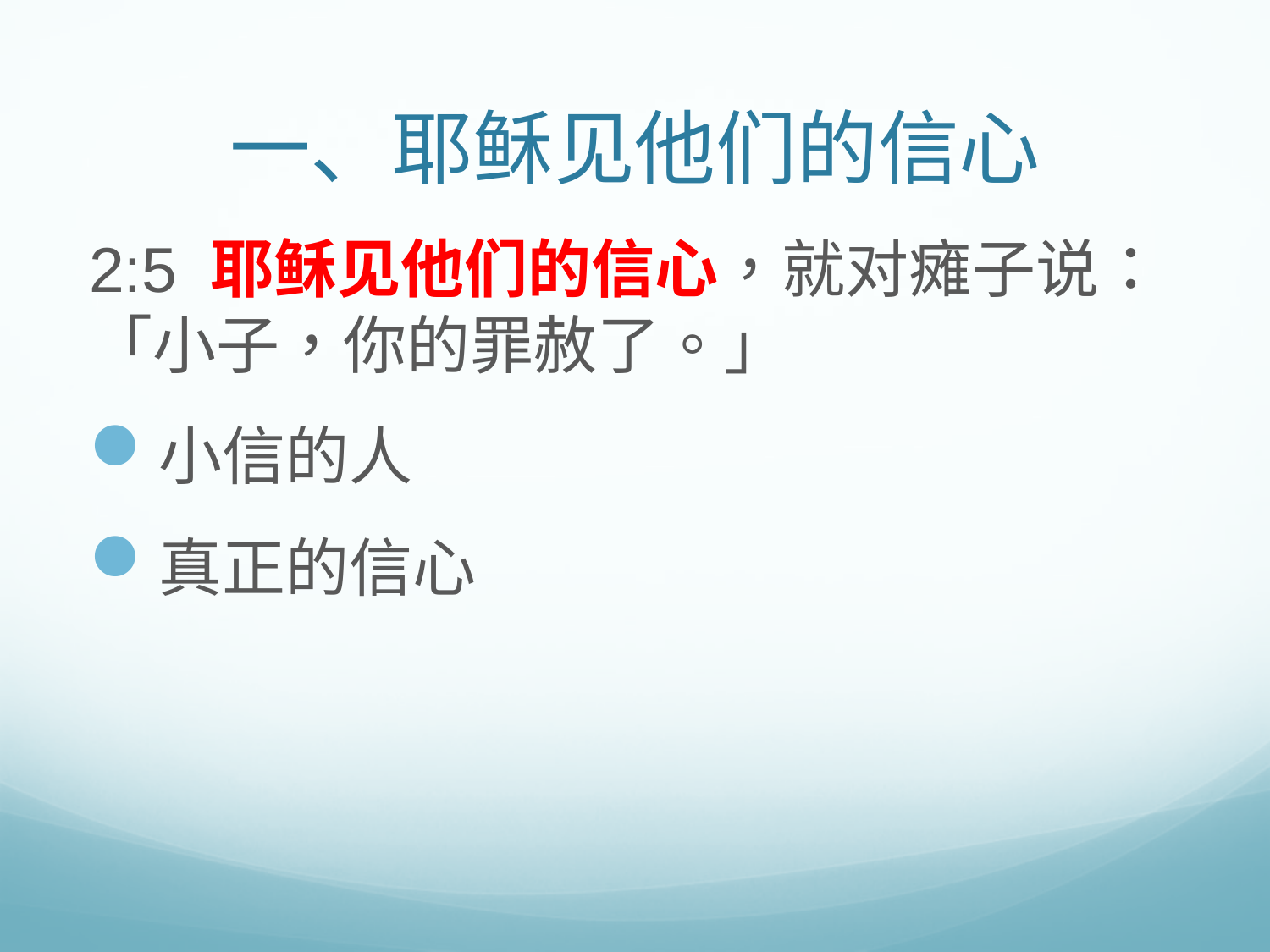

# 一、耶稣见他们的信心
2:5 耶稣见他们的信心，就对瘫子说：「小子，你的罪赦了。」
小信的人
真正的信心